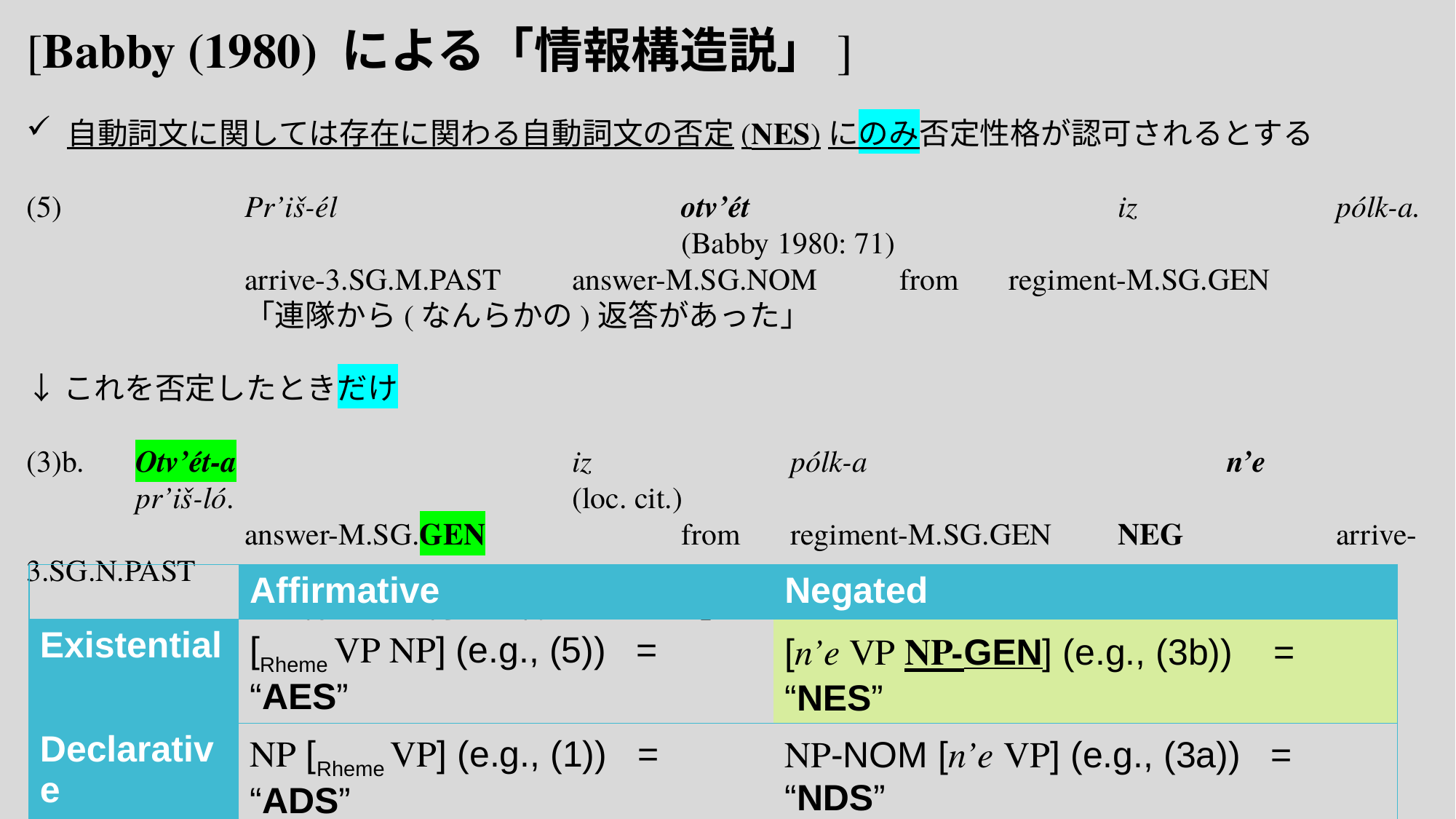

[Babby (1980) による「情報構造説」]

自動詞文に関しては存在に関わる自動詞文の否定(NES)にのみ否定性格が認可されるとする

(5)		Pr’iš-él 				otv’ét				iz		pólk-a.						(Babby 1980: 71)
		arrive-3.sg.m.past 	answer-m.sg.nom	from	regiment-m.sg.gen
		「連隊から(なんらかの)返答があった」

↓これを否定したときだけ

(3)b. 	Otv’ét-a				iz		pólk-a 	 			n’e		pr’iš-ló.				(loc. cit.)
	 	answer-m.sg.gen	 	from	regiment-m.sg.gen	neg		arrive-3.sg.n.past
		「連隊からは何の返答もなかった」

|  | Affirmative | Negated |
| --- | --- | --- |
| Existential | [Rheme VP NP] (e.g., (5)) = “AES” | [n’e VP NP-GEN] (e.g., (3b)) = “NES” |
| Declarative | NP [Rheme VP] (e.g., (1)) = “ADS” | NP-NOM [n’e VP] (e.g., (3a)) = “NDS” |